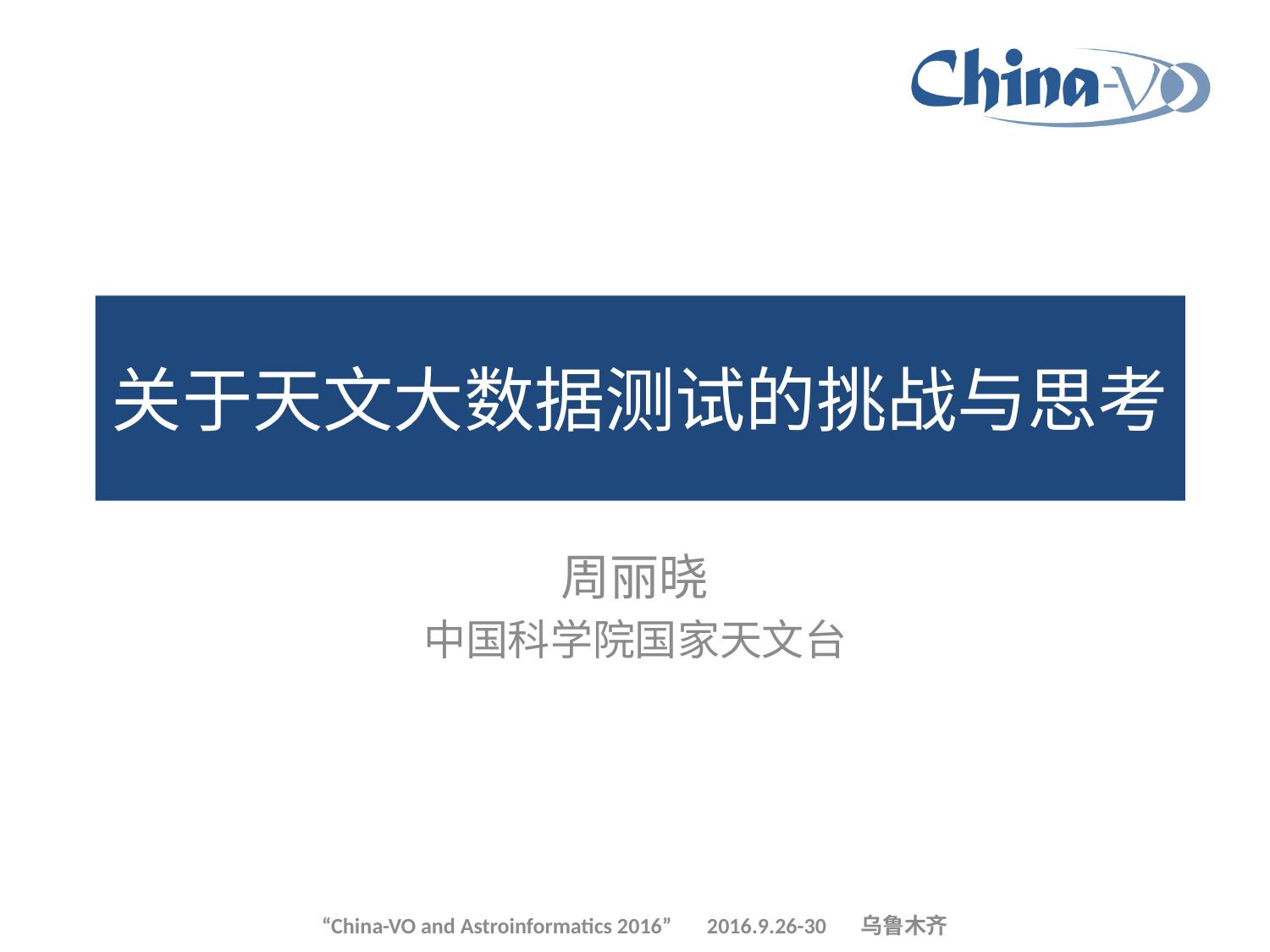

# 关于天文大数据测试的挑战与思考
周丽晓
中国科学院国家天文台
“China-VO and Astroinformatics 2016”       2016.9.26-30      乌鲁木齐